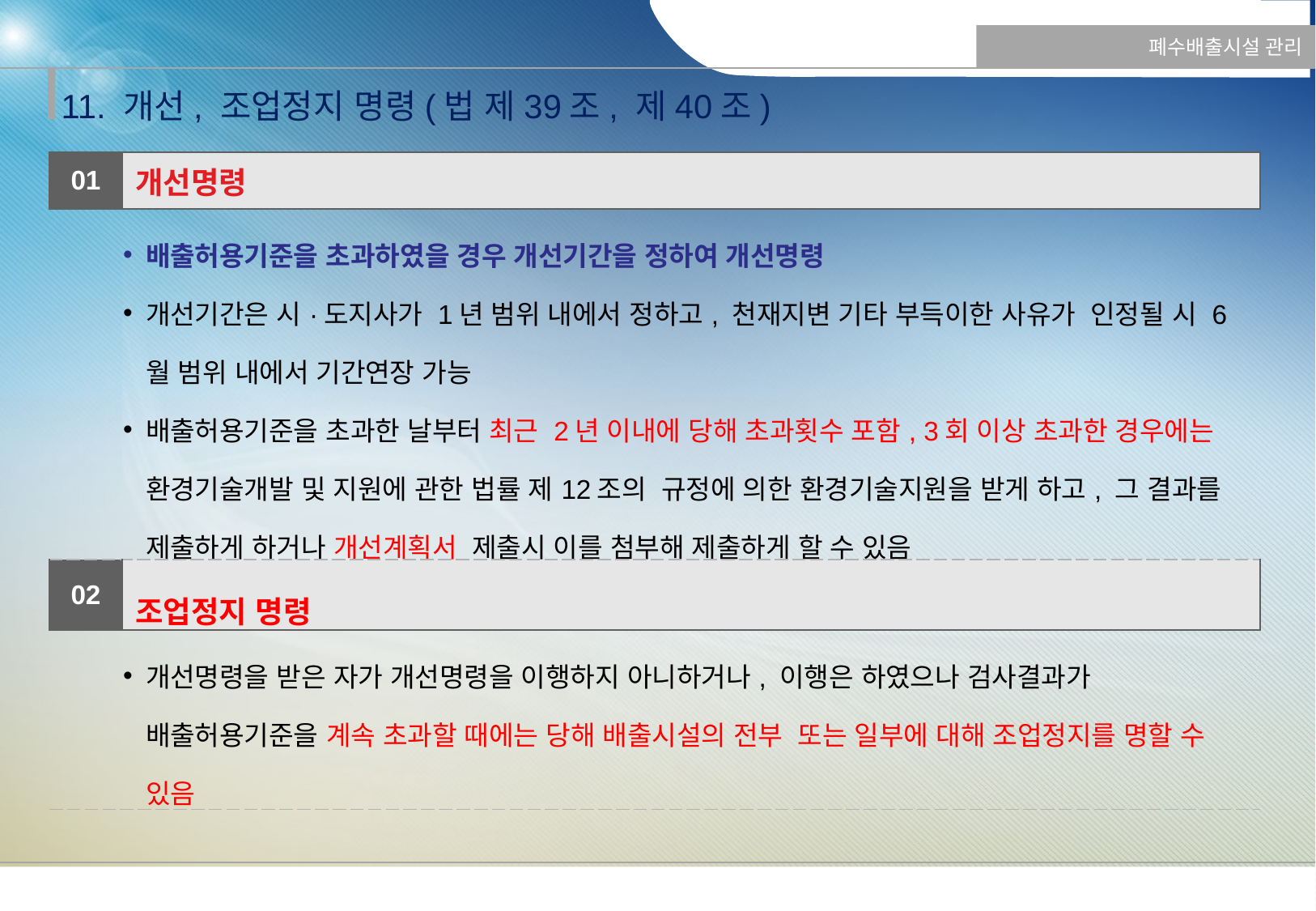

폐수배출시설 관리
11. 개선, 조업정지 명령(법 제39조, 제40조)
| 01 | 개선명령 |
| --- | --- |
| 배출허용기준을 초과하였을 경우 개선기간을 정하여 개선명령 개선기간은 시·도지사가 1년 범위 내에서 정하고, 천재지변 기타 부득이한 사유가 인정될 시 6월 범위 내에서 기간연장 가능 배출허용기준을 초과한 날부터 최근 2년 이내에 당해 초과횟수 포함, 3회 이상 초과한 경우에는 환경기술개발 및 지원에 관한 법률 제12조의 규정에 의한 환경기술지원을 받게 하고, 그 결과를 제출하게 하거나 개선계획서 제출시 이를 첨부해 제출하게 할 수 있음 |  |
| 02 | 조업정지 명령 |
| 개선명령을 받은 자가 개선명령을 이행하지 아니하거나, 이행은 하였으나 검사결과가 배출허용기준을 계속 초과할 때에는 당해 배출시설의 전부 또는 일부에 대해 조업정지를 명할 수 있음 |  |